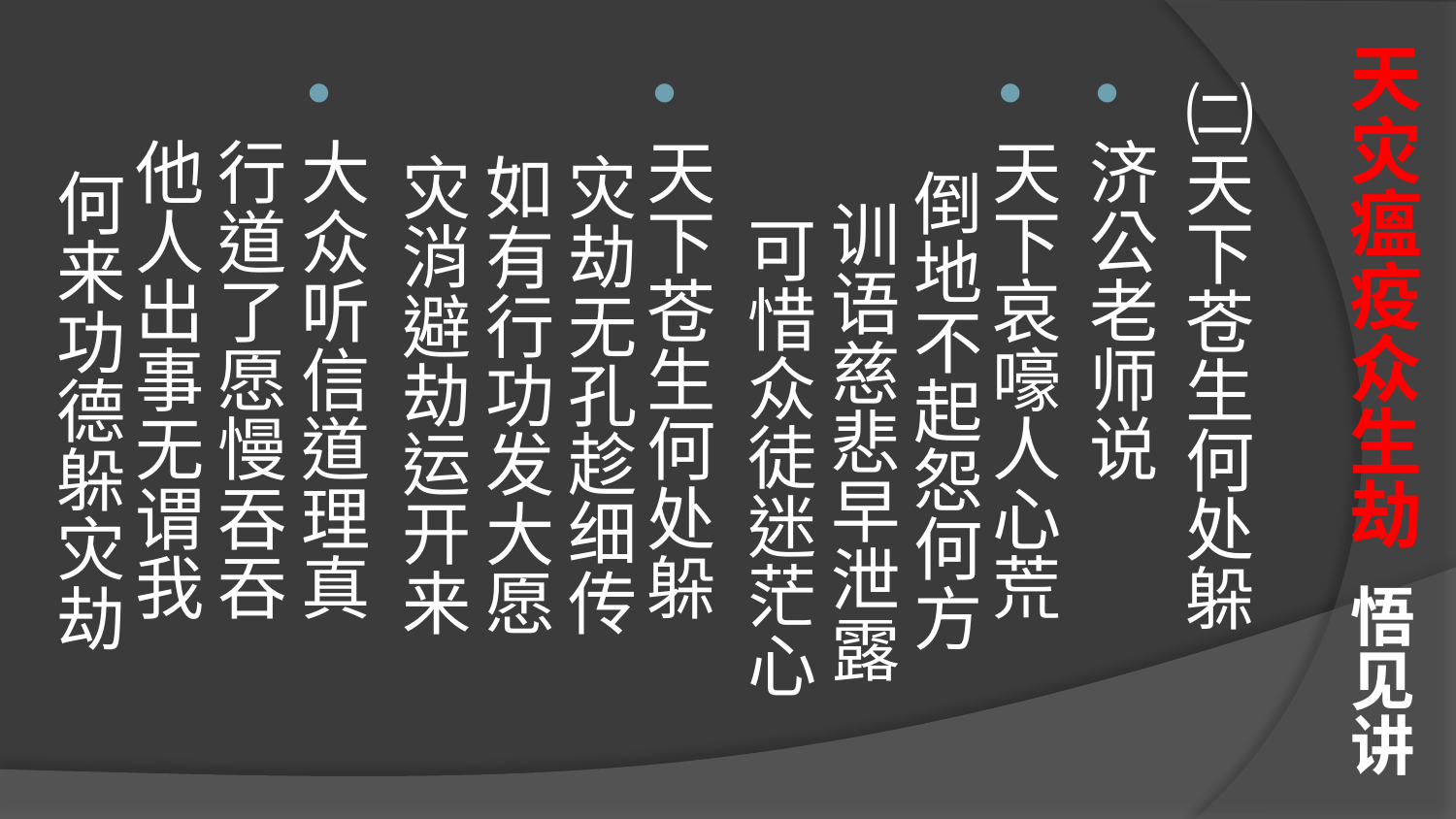

# 天灾瘟疫众生劫  悟见讲
㈡天下苍生何处躲
济公老师说
天下哀嚎人心荒          倒地不起怨何方          训语慈悲早泄露         可惜众徒迷茫心
天下苍生何处躲         灾劫无孔趁细传        如有行功发大愿        灾消避劫运开来
大众听信道理真        行道了愿慢吞吞        他人出事无谓我          何来功德躲灾劫